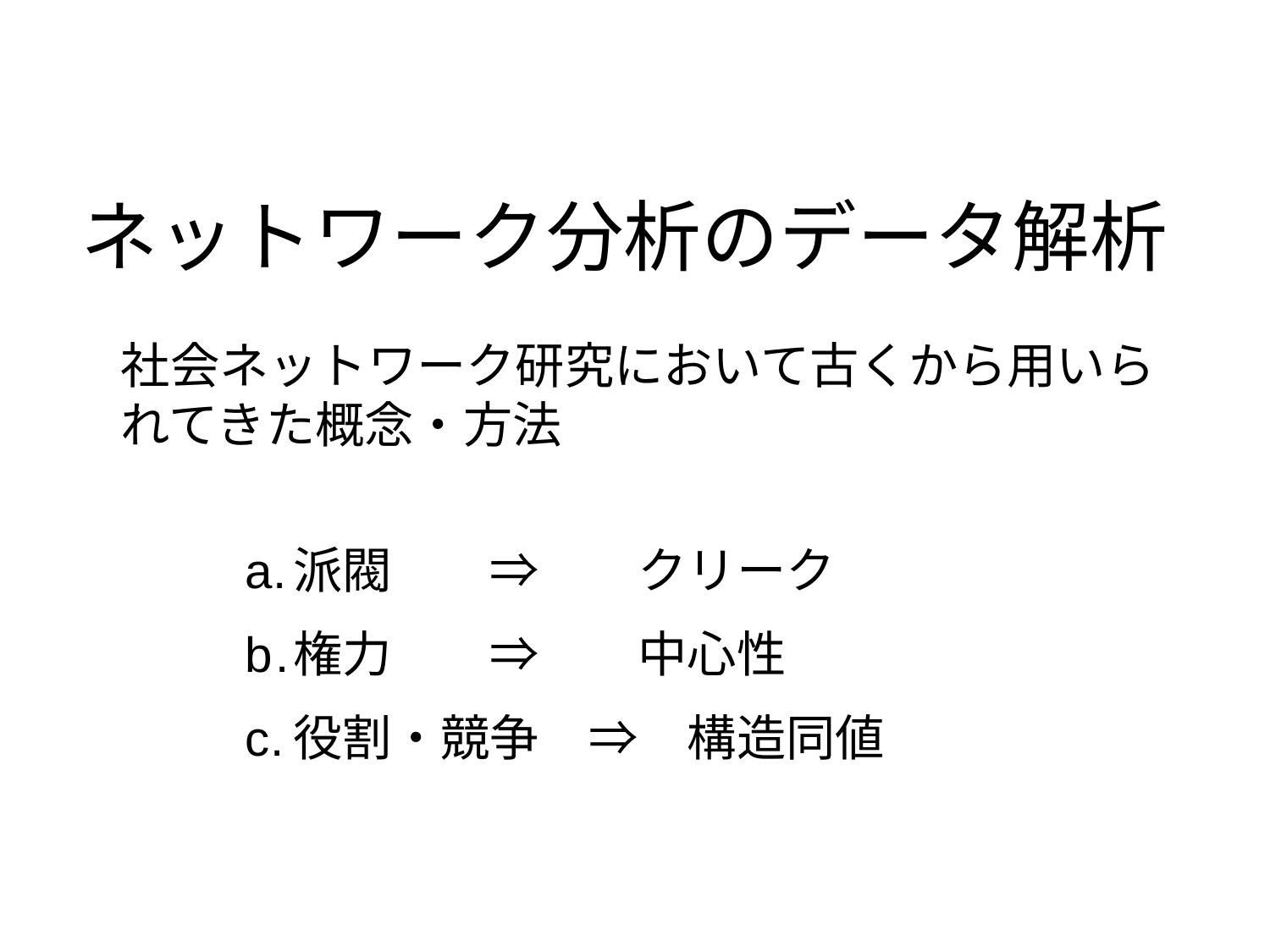

# ネットワーク分析のデータ解析
社会ネットワーク研究において古くから用いら
れてきた概念・方法
派閥　　⇒　　クリーク
権力　　⇒　　中心性
役割・競争　⇒　構造同値